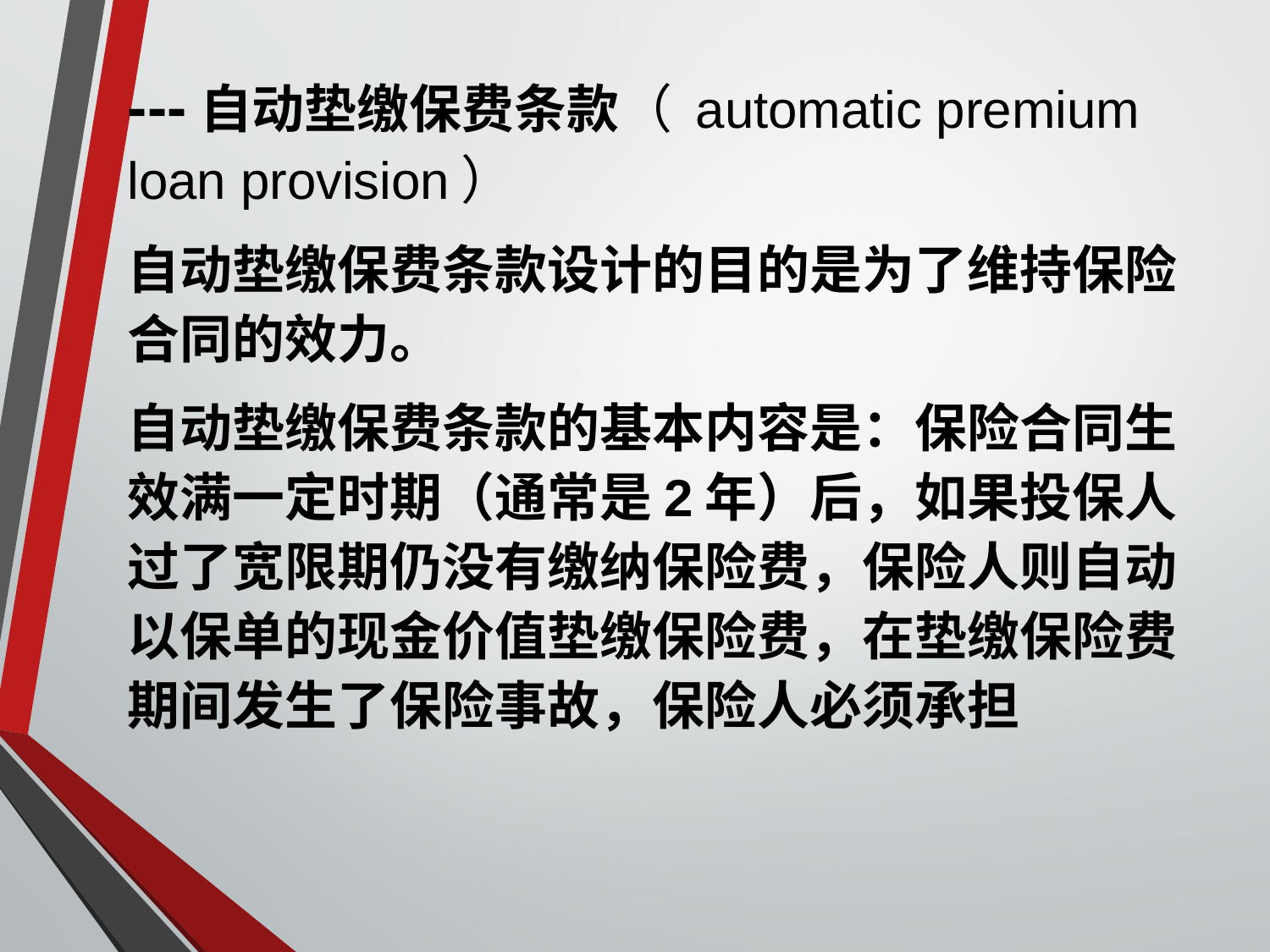

---自动垫缴保费条款（ automatic premium loan provision）
自动垫缴保费条款设计的目的是为了维持保险合同的效力。
自动垫缴保费条款的基本内容是：保险合同生效满一定时期（通常是2年）后，如果投保人过了宽限期仍没有缴纳保险费，保险人则自动以保单的现金价值垫缴保险费，在垫缴保险费期间发生了保险事故，保险人必须承担